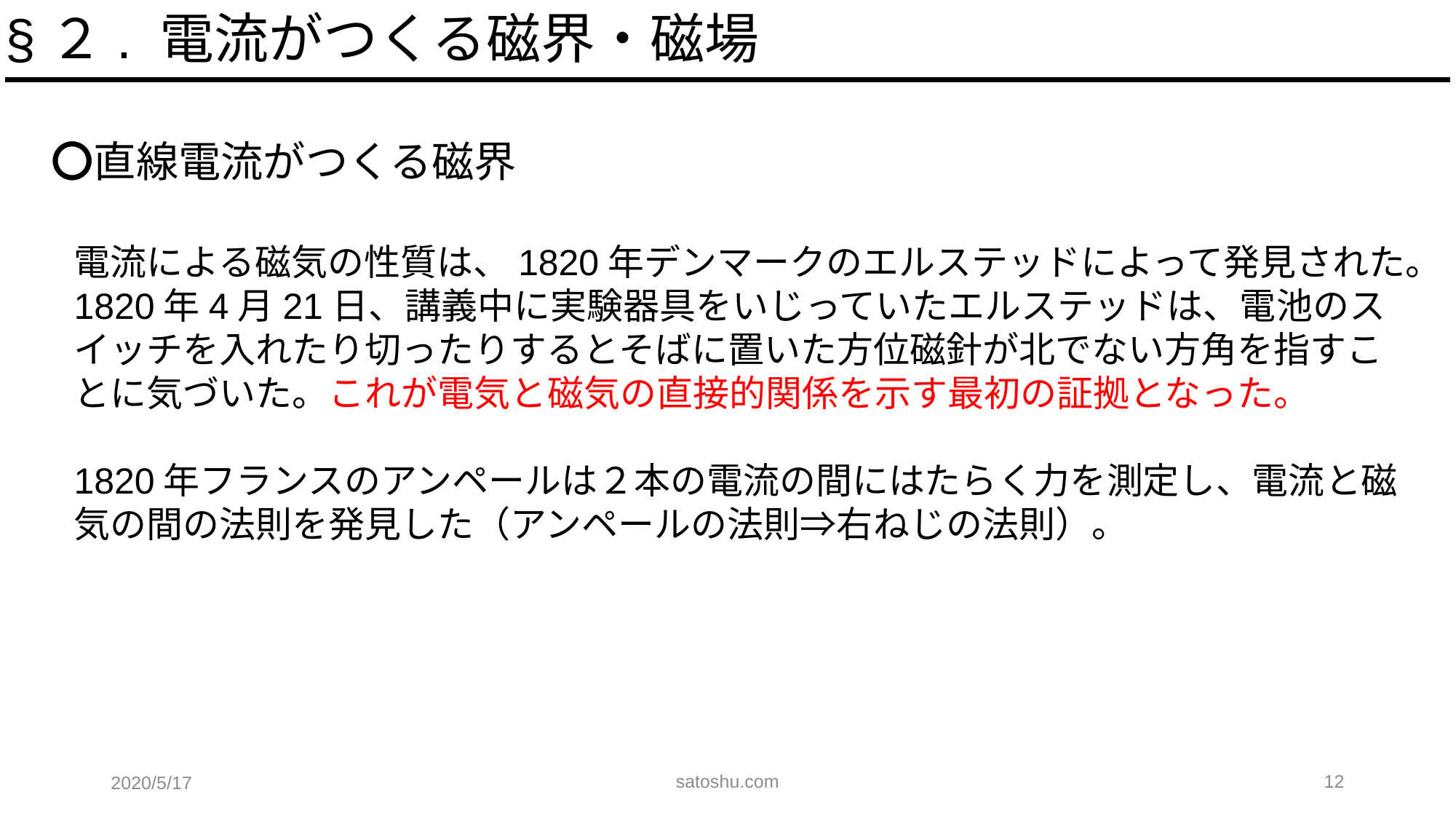

§２. 電流がつくる磁界・磁場
〇直線電流がつくる磁界
電流による磁気の性質は、1820年デンマークのエルステッドによって発見された。1820年4月21日、講義中に実験器具をいじっていたエルステッドは、電池のスイッチを入れたり切ったりするとそばに置いた方位磁針が北でない方角を指すことに気づいた。これが電気と磁気の直接的関係を示す最初の証拠となった。

1820年フランスのアンペールは２本の電流の間にはたらく力を測定し、電流と磁気の間の法則を発見した（アンペールの法則⇒右ねじの法則）。
satoshu.com
12
2020/5/17